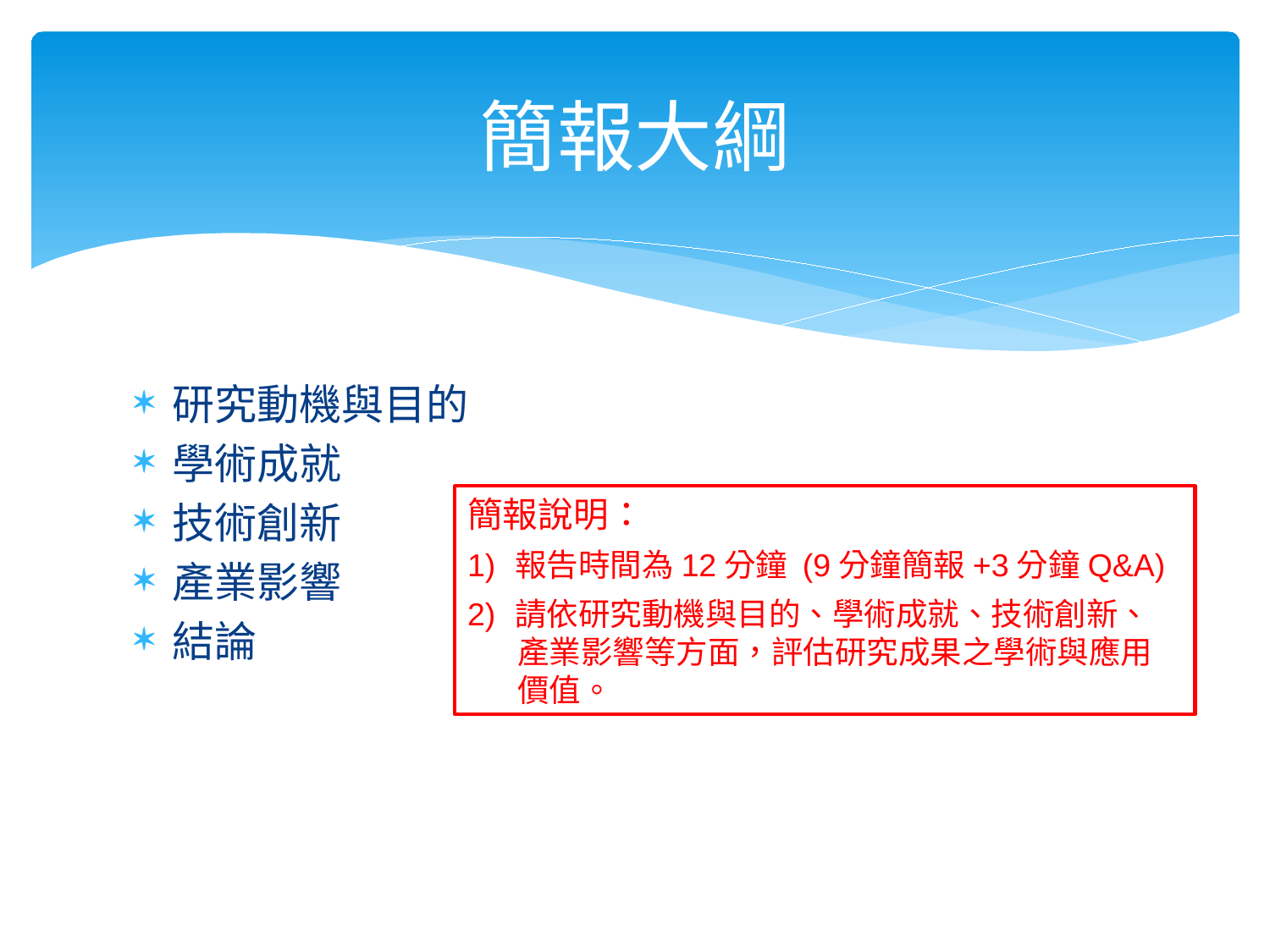

# 簡報大綱
研究動機與目的
學術成就
技術創新
產業影響
結論

簡報說明：
報告時間為12分鐘 (9分鐘簡報+3分鐘Q&A)
請依研究動機與目的、學術成就、技術創新、
產業影響等方面，評估研究成果之學術與應用價值。